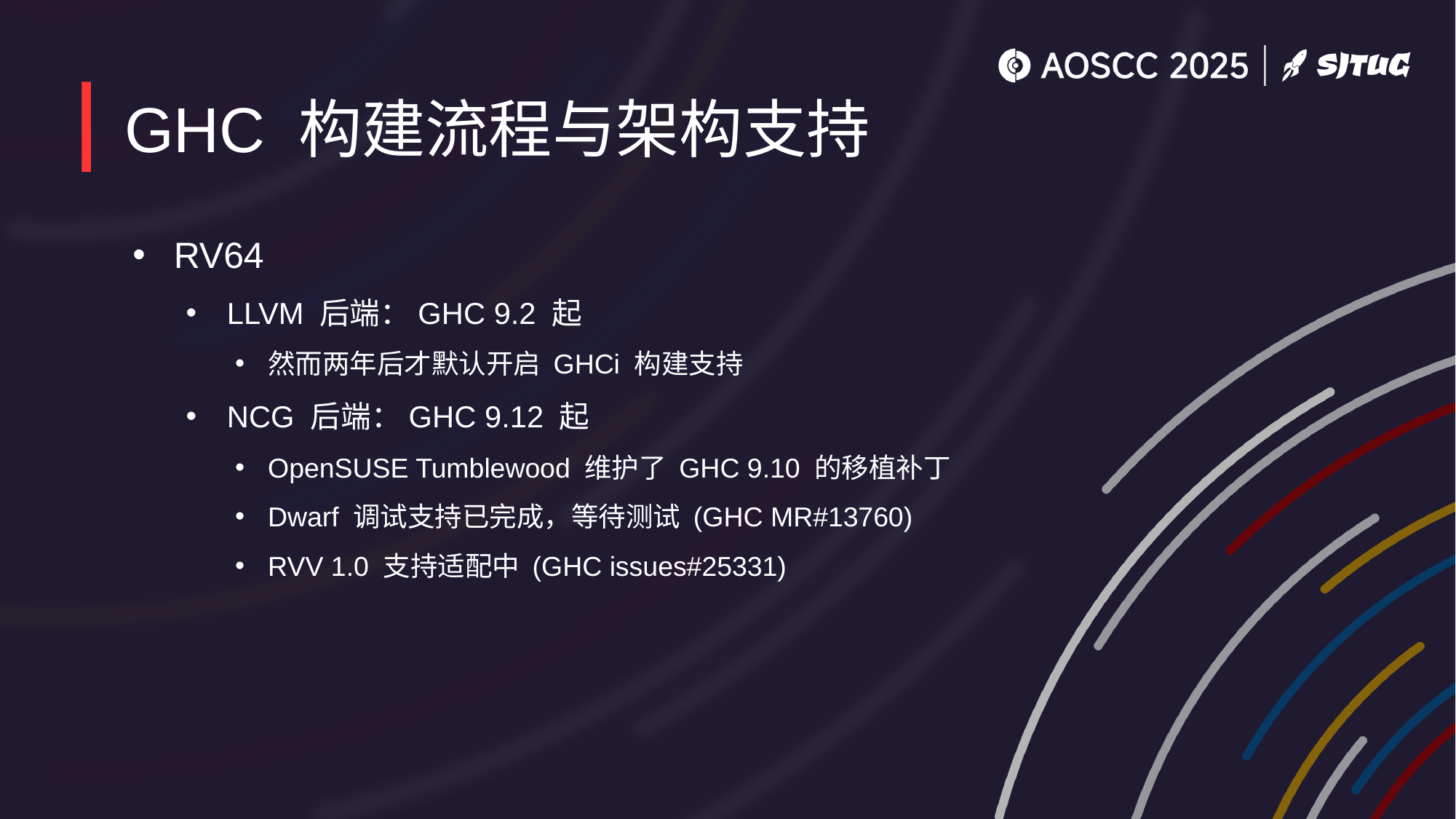

# GHC 构建流程与架构支持
RV64
LLVM 后端：GHC 9.2 起
然而两年后才默认开启 GHCi 构建支持
NCG 后端：GHC 9.12 起
OpenSUSE Tumblewood 维护了 GHC 9.10 的移植补丁
Dwarf 调试支持已完成，等待测试 (GHC MR#13760)
RVV 1.0 支持适配中 (GHC issues#25331)